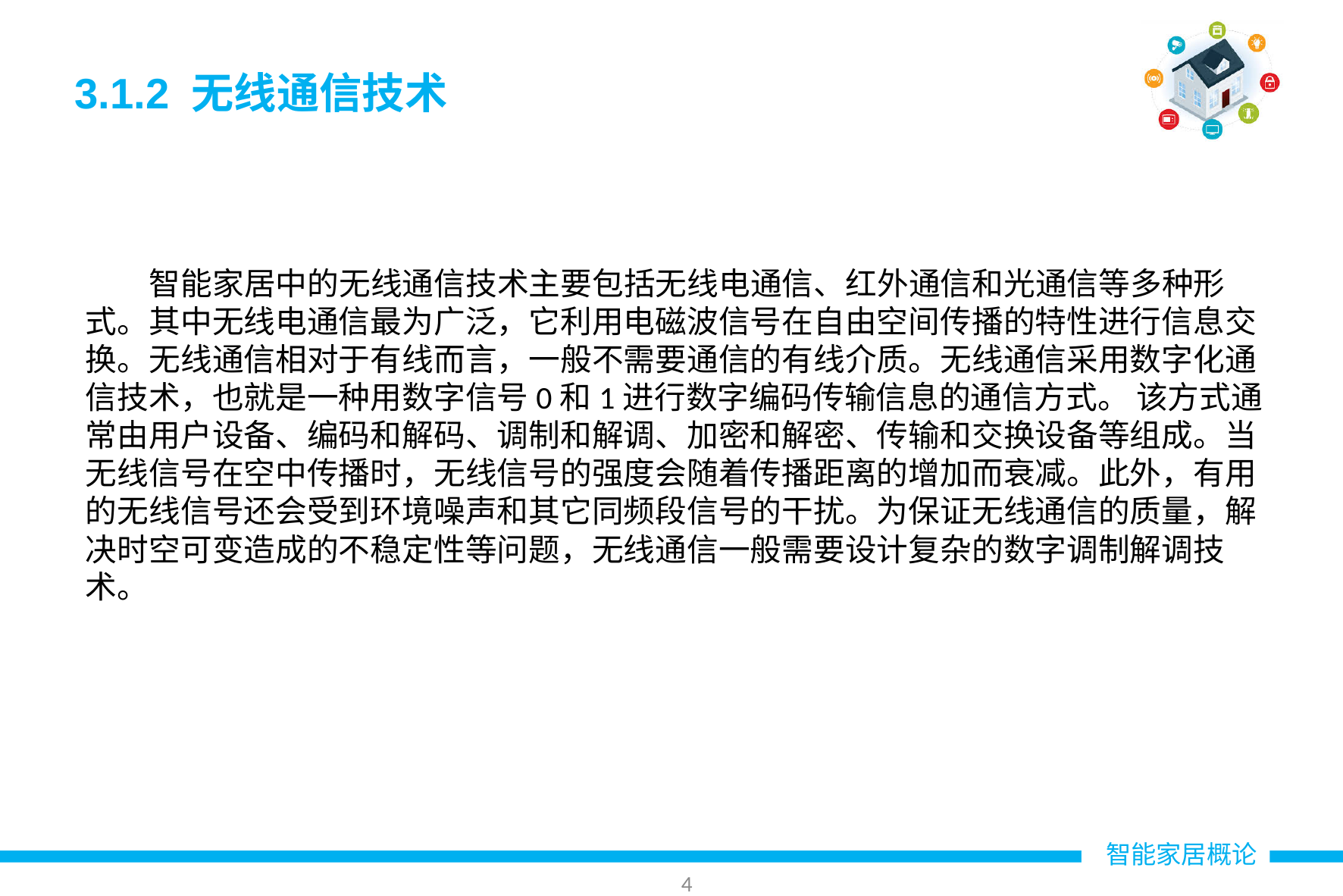

# 3.1.2 无线通信技术
        智能家居中的无线通信技术主要包括无线电通信、红外通信和光通信等多种形式。其中无线电通信最为广泛，它利用电磁波信号在自由空间传播的特性进行信息交换。无线通信相对于有线而言，一般不需要通信的有线介质。无线通信采用数字化通信技术，也就是一种用数字信号0和1进行数字编码传输信息的通信方式。 该方式通常由用户设备、编码和解码、调制和解调、加密和解密、传输和交换设备等组成。当无线信号在空中传播时，无线信号的强度会随着传播距离的增加而衰减。此外，有用的无线信号还会受到环境噪声和其它同频段信号的干扰。为保证无线通信的质量，解决时空可变造成的不稳定性等问题，无线通信一般需要设计复杂的数字调制解调技术。
4